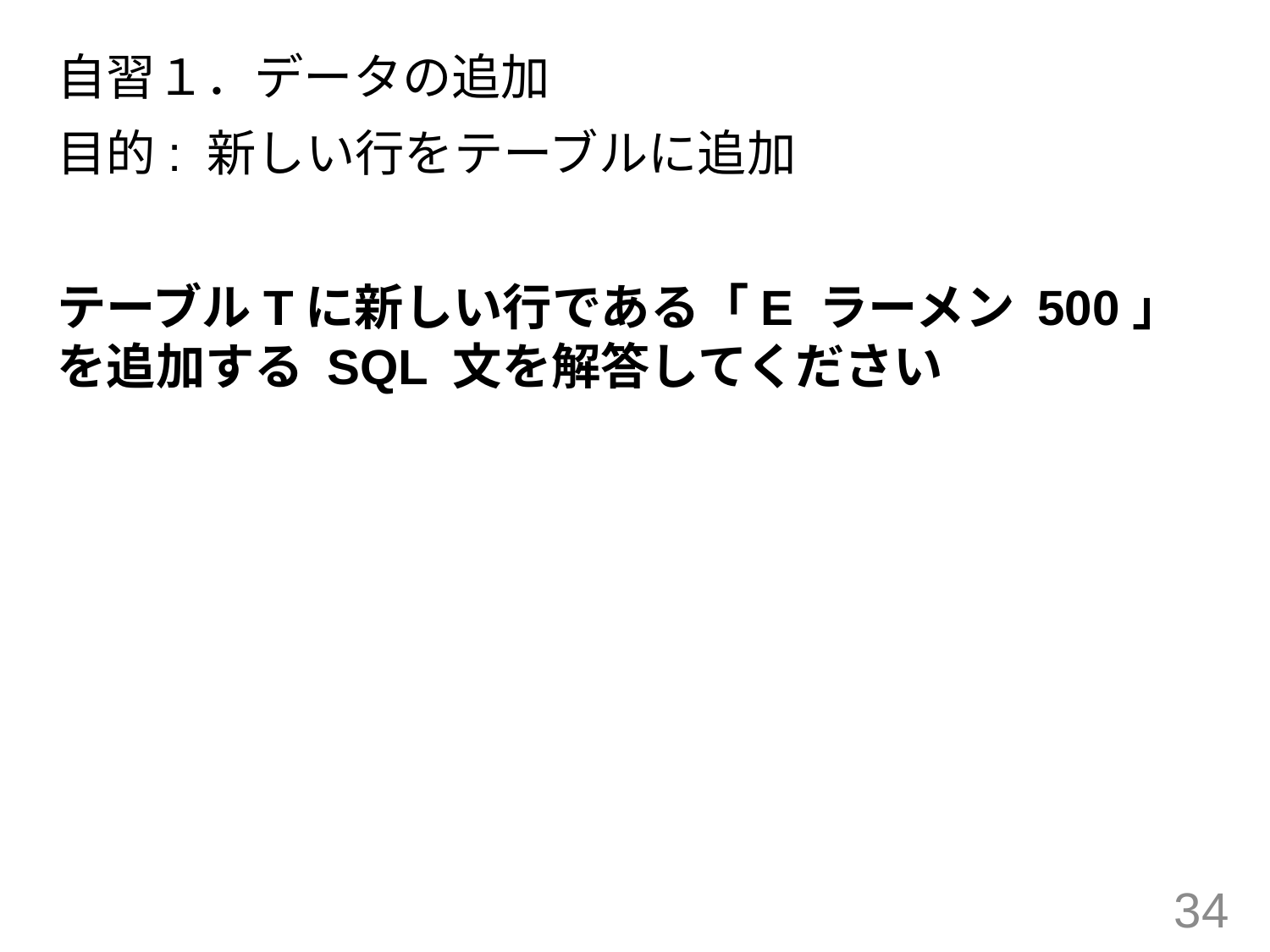

自習１．データの追加
目的: 新しい行をテーブルに追加

テーブルTに新しい行である「E ラーメン 500」を追加する SQL 文を解答してください
34